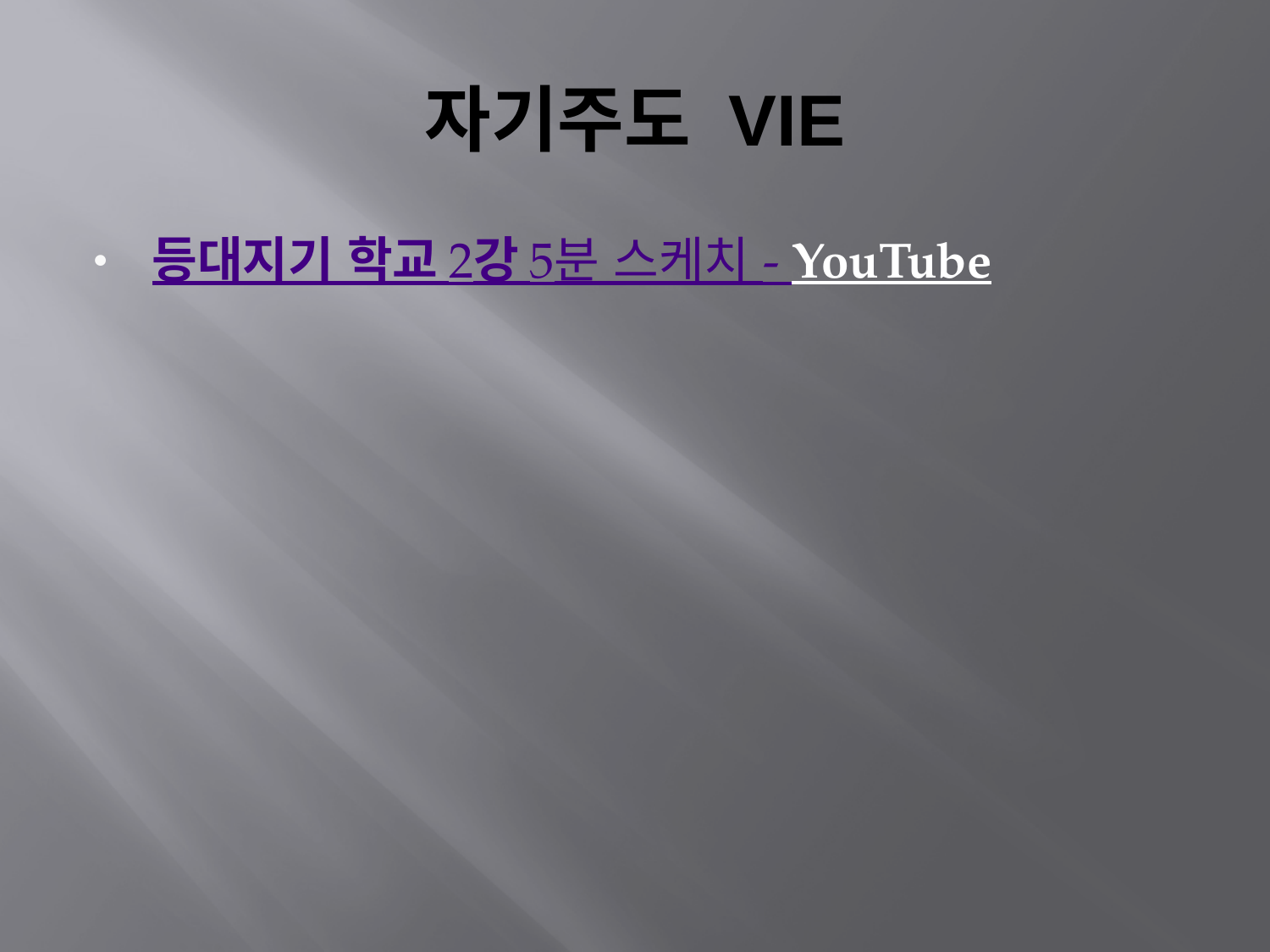

# 자기주도 VIE
등대지기 학교 2강 5분 스케치 - YouTube